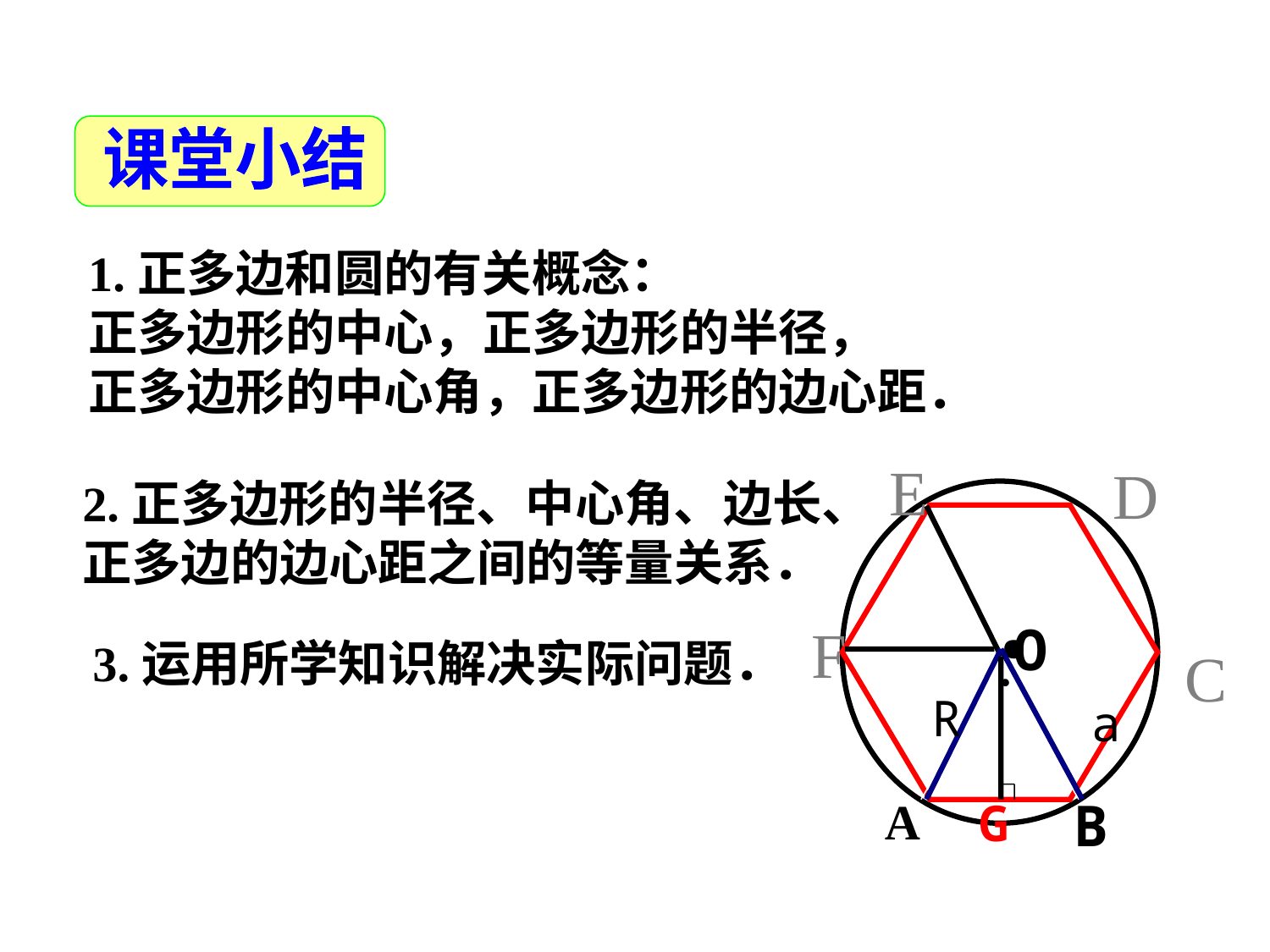

课堂小结
1.正多边和圆的有关概念：
正多边形的中心，正多边形的半径，
正多边形的中心角，正多边形的边心距．
E
D

F
.
C

.
O

R
a
A

B
G
2.正多边形的半径、中心角、边长、
正多边的边心距之间的等量关系．
3.运用所学知识解决实际问题．